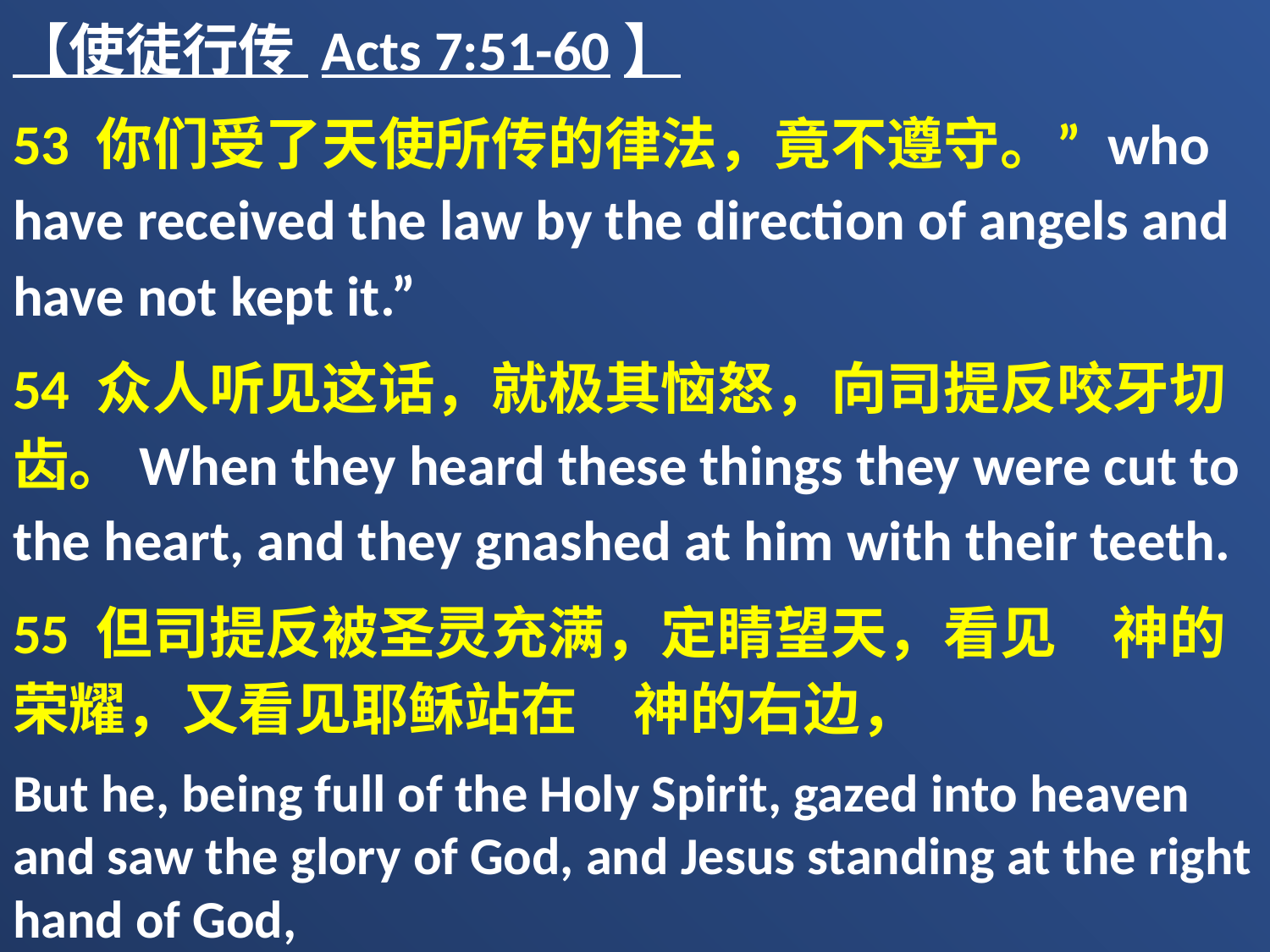

【使徒行传 Acts 7:51-60】
53 你们受了天使所传的律法，竟不遵守。” who have received the law by the direction of angels and have not kept it.”
54 众人听见这话，就极其恼怒，向司提反咬牙切齿。When they heard these things they were cut to the heart, and they gnashed at him with their teeth.
55 但司提反被圣灵充满，定睛望天，看见　神的荣耀，又看见耶稣站在　神的右边，
But he, being full of the Holy Spirit, gazed into heaven and saw the glory of God, and Jesus standing at the right hand of God,